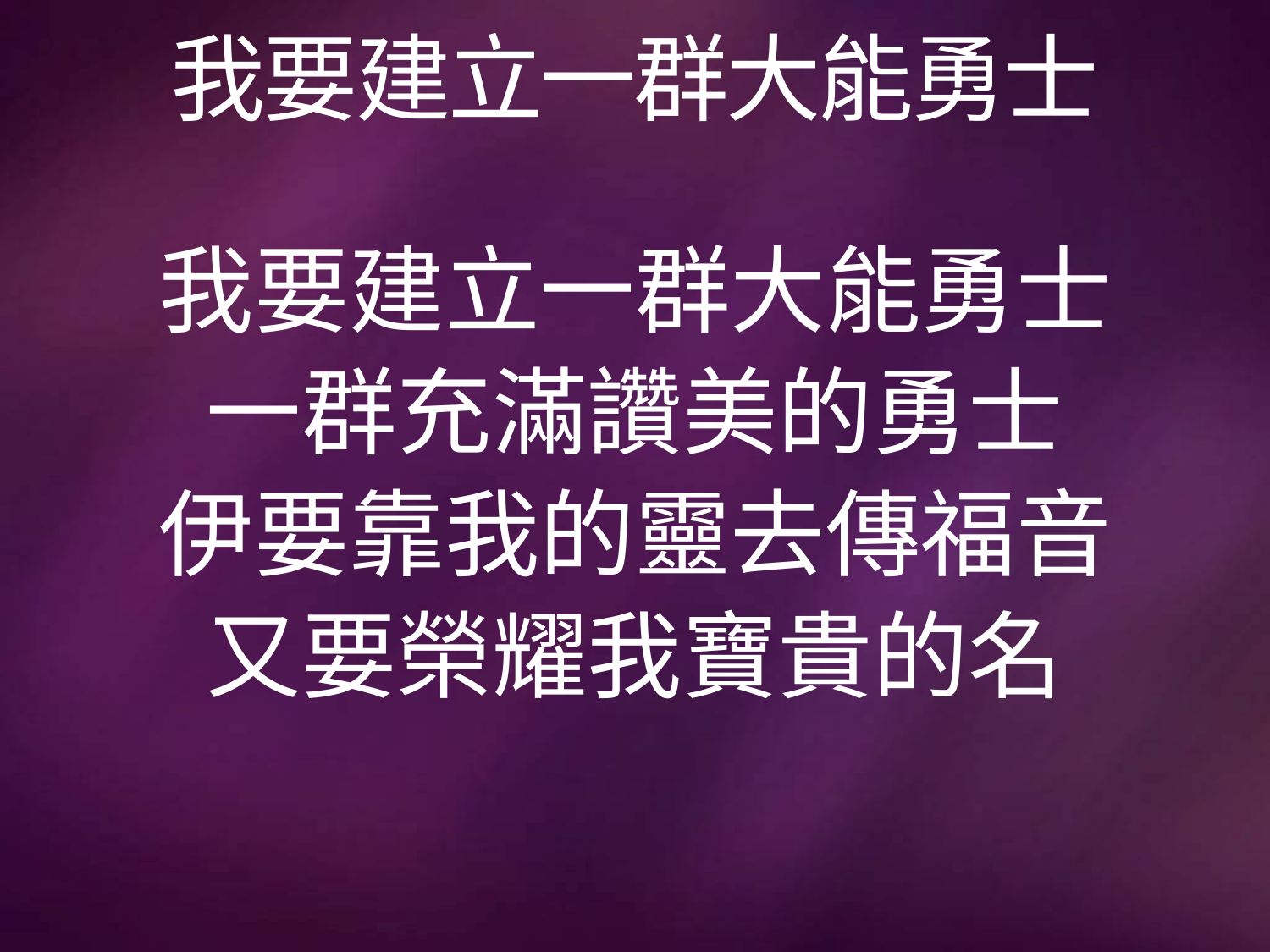

# 我要建立一群大能勇士
我要建立一群大能勇士
一群充滿讚美的勇士
伊要靠我的靈去傳福音
又要榮耀我寶貴的名